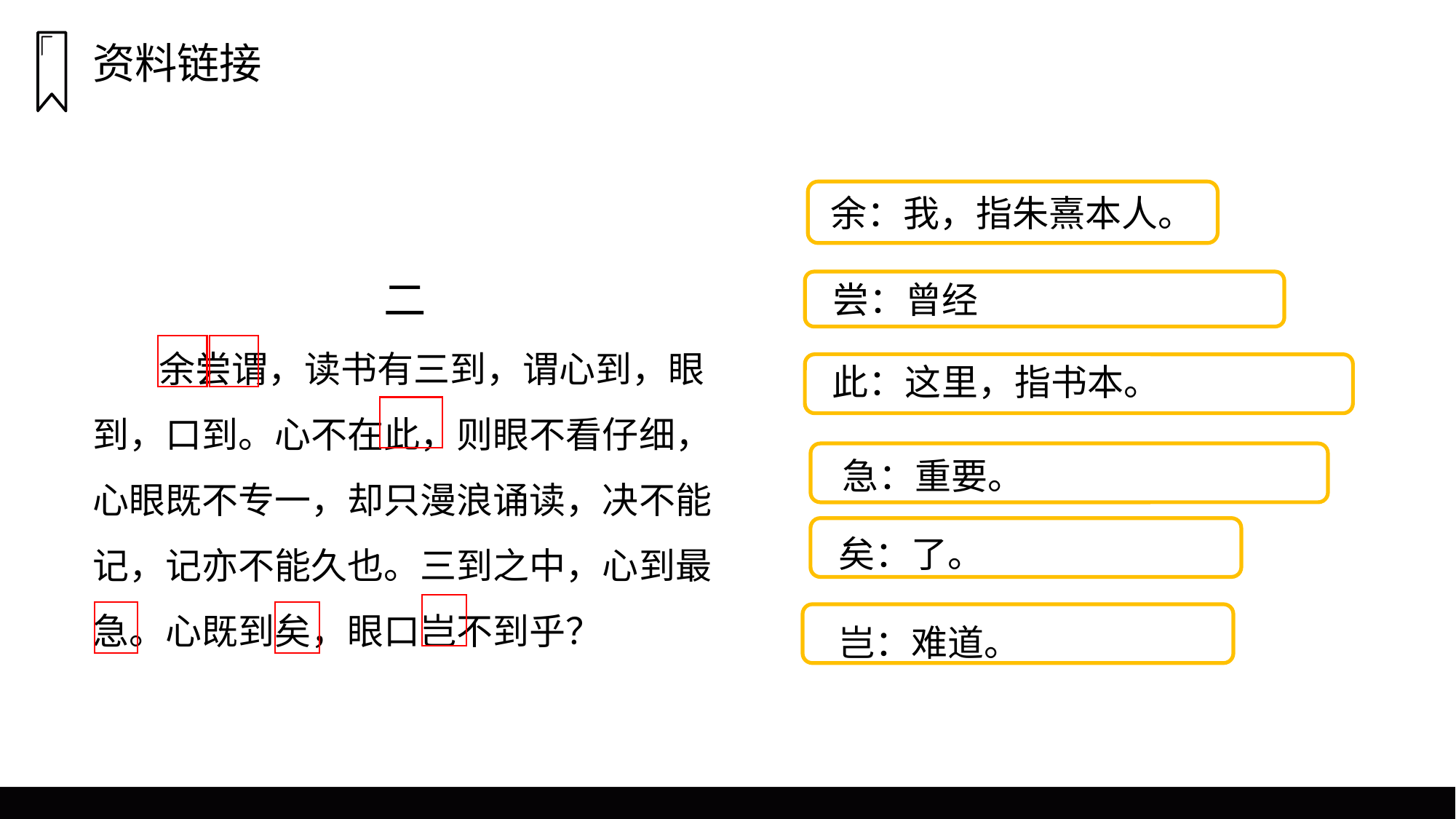

资料链接

余：我，指朱熹本人。
二
       余尝谓，读书有三到，谓心到，眼到，口到。心不在此，则眼不看仔细，心眼既不专一，却只漫浪诵读，决不能记，记亦不能久也。三到之中，心到最急。心既到矣，眼口岂不到乎？

 尝：曾经

此：这里，指书本。

急：重要。

矣：了。

岂：难道。